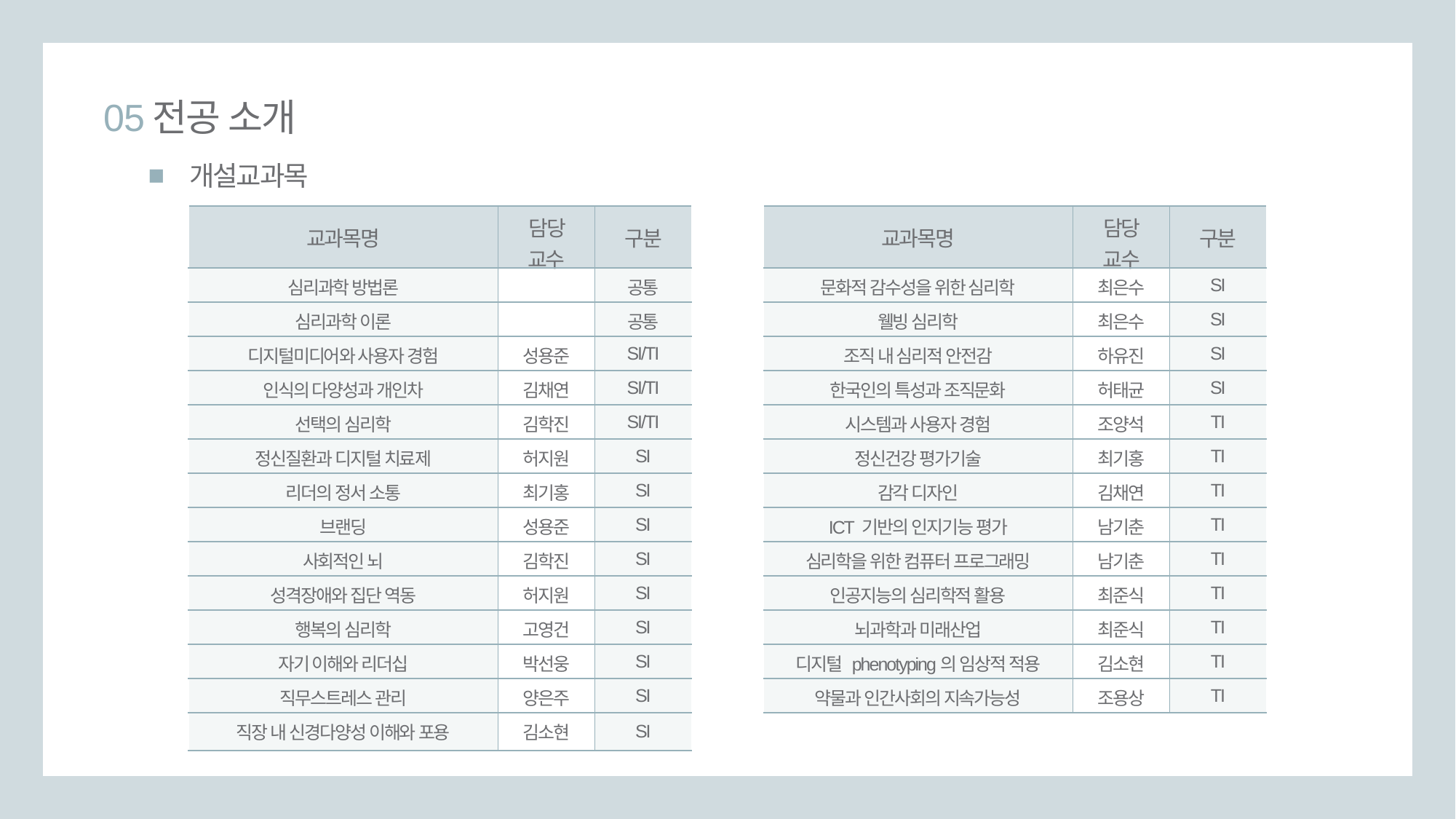

05
전공 소개
개설교과목
| 교과목명 | 담당 교수 | 구분 |
| --- | --- | --- |
| 심리과학 방법론 |  | 공통 |
| 심리과학 이론 |  | 공통 |
| 디지털미디어와 사용자 경험 | 성용준 | SI/TI |
| 인식의 다양성과 개인차 | 김채연 | SI/TI |
| 선택의 심리학 | 김학진 | SI/TI |
| 정신질환과 디지털 치료제 | 허지원 | SI |
| 리더의 정서 소통 | 최기홍 | SI |
| 브랜딩 | 성용준 | SI |
| 사회적인 뇌 | 김학진 | SI |
| 성격장애와 집단 역동 | 허지원 | SI |
| 행복의 심리학 | 고영건 | SI |
| 자기 이해와 리더십 | 박선웅 | SI |
| 직무스트레스 관리 | 양은주 | SI |
| 직장 내 신경다양성 이해와 포용 | 김소현 | SI |
| 교과목명 | 담당 교수 | 구분 |
| --- | --- | --- |
| 문화적 감수성을 위한 심리학 | 최은수 | SI |
| 웰빙 심리학 | 최은수 | SI |
| 조직 내 심리적 안전감 | 하유진 | SI |
| 한국인의 특성과 조직문화 | 허태균 | SI |
| 시스템과 사용자 경험 | 조양석 | TI |
| 정신건강 평가기술 | 최기홍 | TI |
| 감각 디자인 | 김채연 | TI |
| ICT 기반의 인지기능 평가 | 남기춘 | TI |
| 심리학을 위한 컴퓨터 프로그래밍 | 남기춘 | TI |
| 인공지능의 심리학적 활용 | 최준식 | TI |
| 뇌과학과 미래산업 | 최준식 | TI |
| 디지털 phenotyping의 임상적 적용 | 김소현 | TI |
| 약물과 인간사회의 지속가능성 | 조용상 | TI |